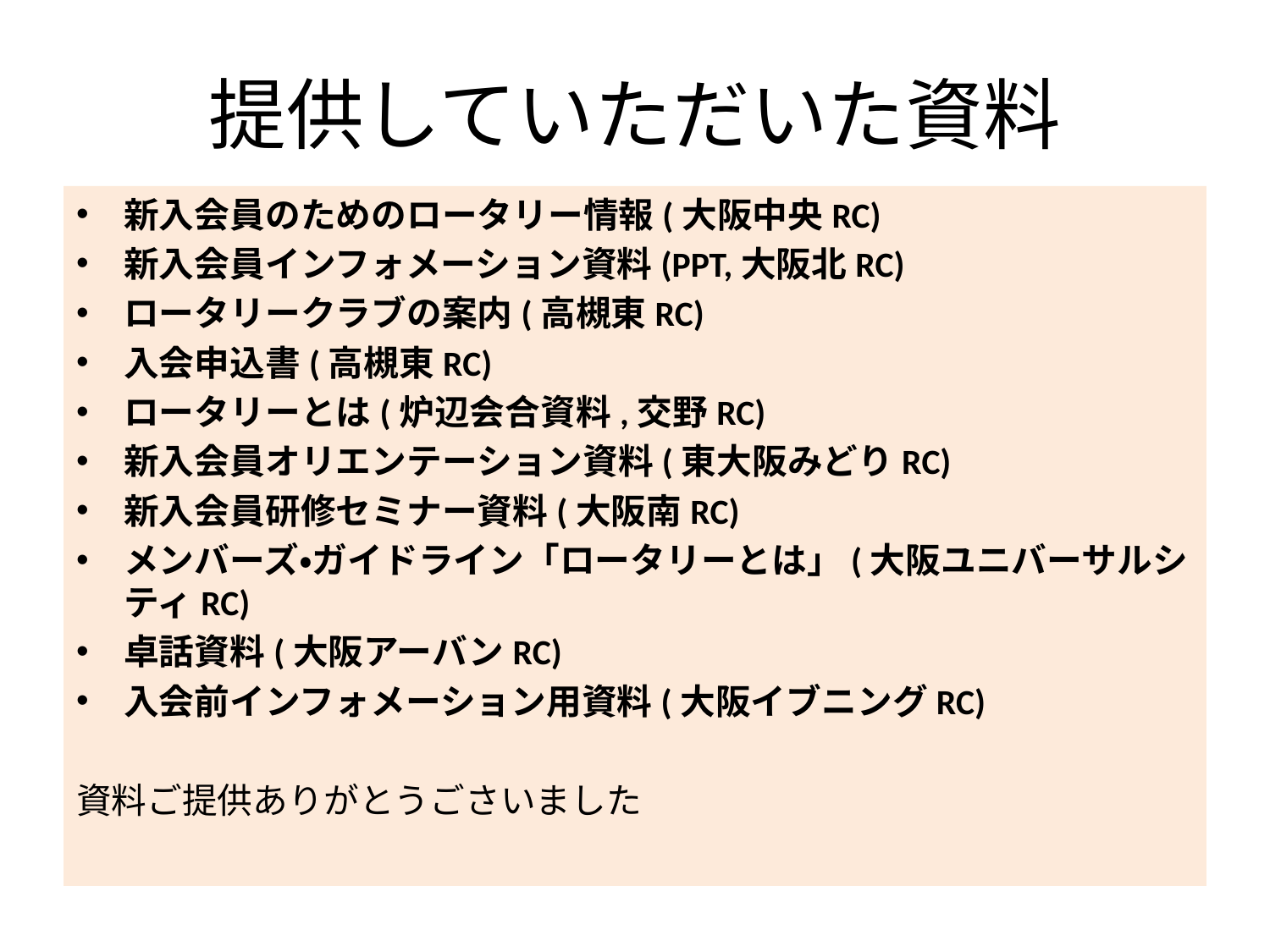

# 提供していただいた資料
新入会員のためのロータリー情報(大阪中央RC)
新入会員インフォメーション資料(PPT,大阪北RC)
ロータリークラブの案内(高槻東RC)
入会申込書(高槻東RC)
ロータリーとは(炉辺会合資料,交野RC)
新入会員オリエンテーション資料(東大阪みどりRC)
新入会員研修セミナー資料(大阪南RC)
メンバーズ・ガイドライン「ロータリーとは」(大阪ユニバーサルシティRC)
卓話資料(大阪アーバンRC)
入会前インフォメーション用資料(大阪イブニングRC)

資料ご提供ありがとうごさいました